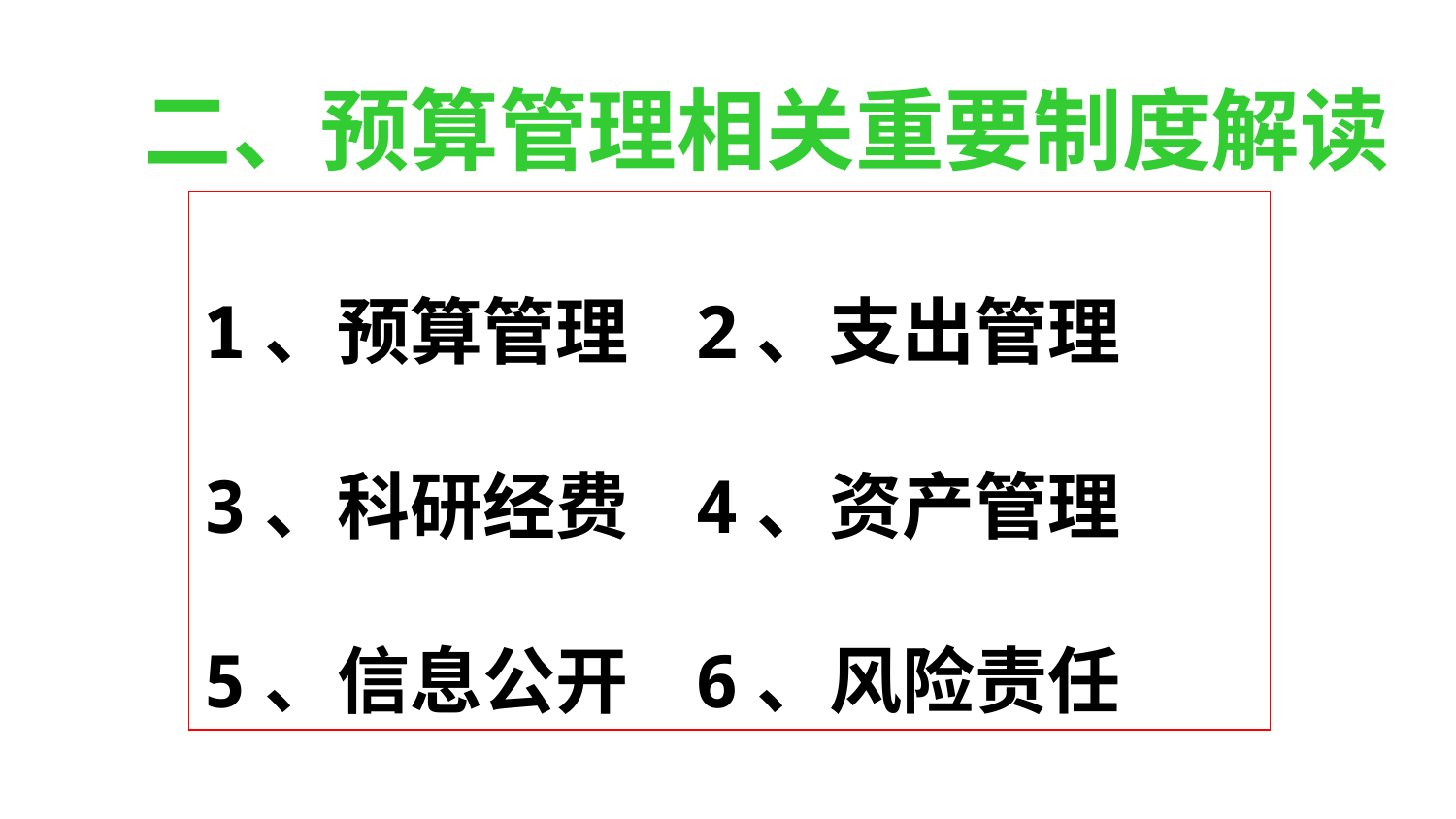

# 二、预算管理相关重要制度解读
1、预算管理   2、支出管理
3、科研经费   4、资产管理
5、信息公开   6、风险责任